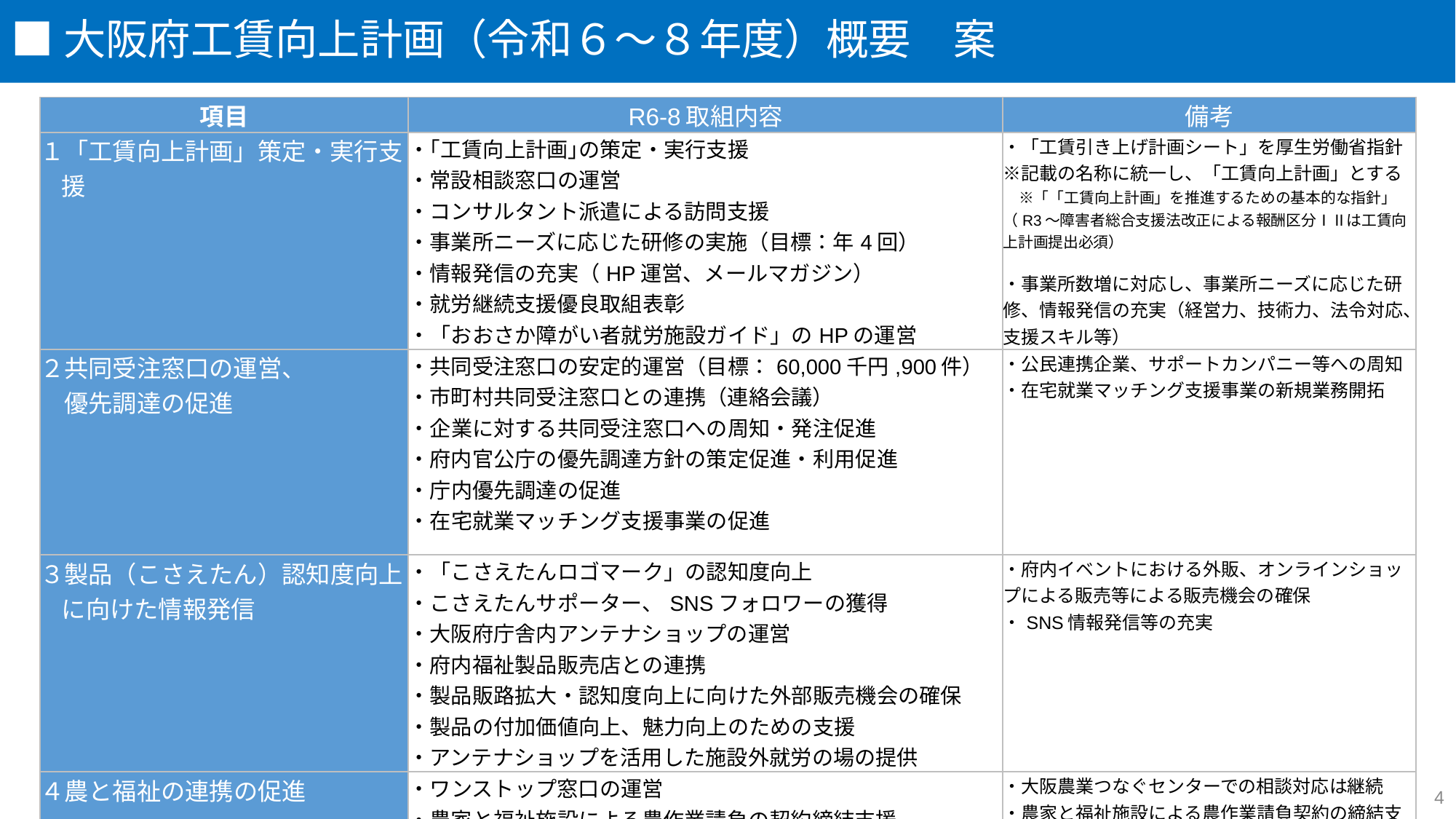

# ■大阪府工賃向上計画（令和６～８年度）概要　案
| 項目 | R6-8取組内容 | 備考 |
| --- | --- | --- |
| １「工賃向上計画」策定・実行支援 | ・｢工賃向上計画｣の策定・実行支援 ・常設相談窓口の運営 ・コンサルタント派遣による訪問支援 ・事業所ニーズに応じた研修の実施（目標：年4回） ・情報発信の充実（HP運営、メールマガジン） ・就労継続支援優良取組表彰 ・「おおさか障がい者就労施設ガイド」のHPの運営 | ・「工賃引き上げ計画シート」を厚生労働省指針※記載の名称に統一し、「工賃向上計画」とする 　※「「工賃向上計画」を推進するための基本的な指針」（R3～障害者総合支援法改正による報酬区分ⅠⅡは工賃向上計画提出必須） ・事業所数増に対応し、事業所ニーズに応じた研修、情報発信の充実（経営力、技術力、法令対応、支援スキル等） |
| ２共同受注窓口の運営、 　優先調達の促進 | ・共同受注窓口の安定的運営（目標：60,000千円,900件） ・市町村共同受注窓口との連携（連絡会議） ・企業に対する共同受注窓口への周知・発注促進 ・府内官公庁の優先調達方針の策定促進・利用促進 ・庁内優先調達の促進 ・在宅就業マッチング支援事業の促進 | ・公民連携企業、サポートカンパニー等への周知 ・在宅就業マッチング支援事業の新規業務開拓 |
| ３製品（こさえたん）認知度向上に向けた情報発信 | ・「こさえたんロゴマーク」の認知度向上 ・こさえたんサポーター、SNSフォロワーの獲得 ・大阪府庁舎内アンテナショップの運営 ・府内福祉製品販売店との連携 ・製品販路拡大・認知度向上に向けた外部販売機会の確保 ・製品の付加価値向上、魅力向上のための支援 ・アンテナショップを活用した施設外就労の場の提供 | ・府内イベントにおける外販、オンラインショップによる販売等による販売機会の確保 ・SNS情報発信等の充実 |
| ４農と福祉の連携の促進 | ・ワンストップ窓口の運営 ・農家と福祉施設による農作業請負の契約締結支援 | ・大阪農業つなぐセンターでの相談対応は継続 ・農家と福祉施設による農作業請負契約の締結支援については、制度の見直しが必要。 ・農福連携の専門人材育成を検討中。 |
4